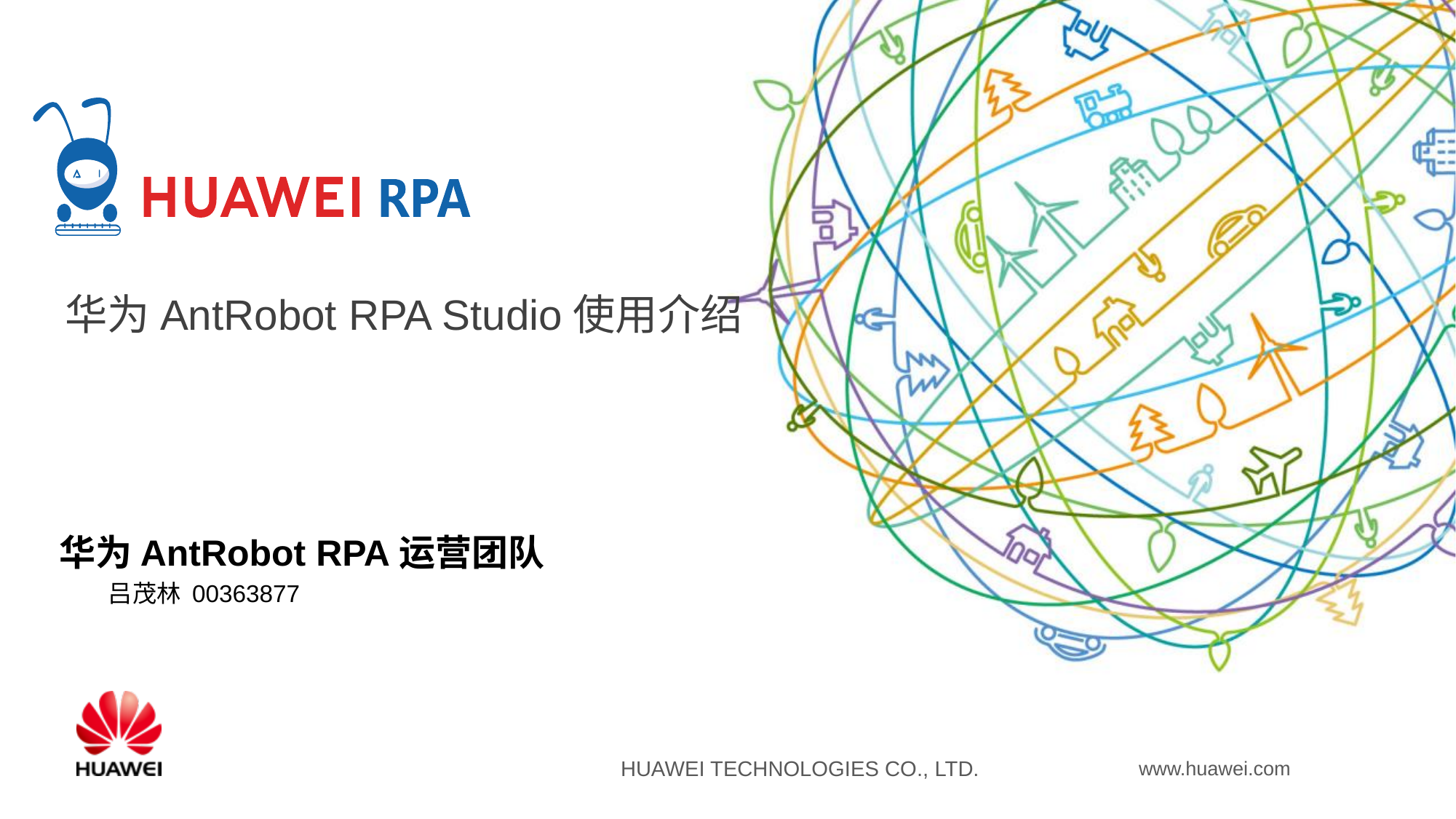

华为AntRobot RPA Studio使用介绍
华为AntRobot RPA运营团队
        吕茂林 00363877